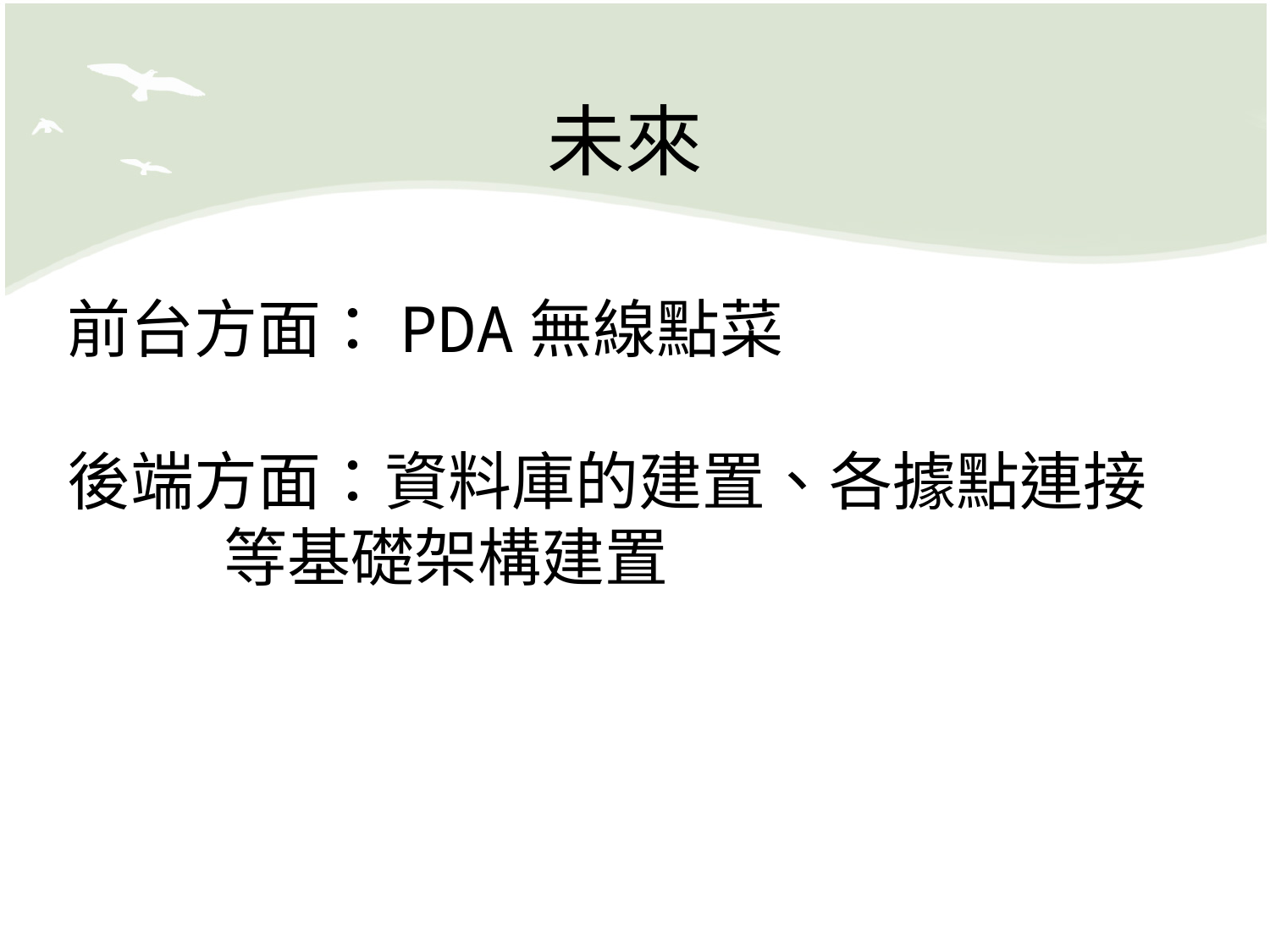

未來
前台方面：PDA無線點菜

後端方面：資料庫的建置、各據點連接
          等基礎架構建置